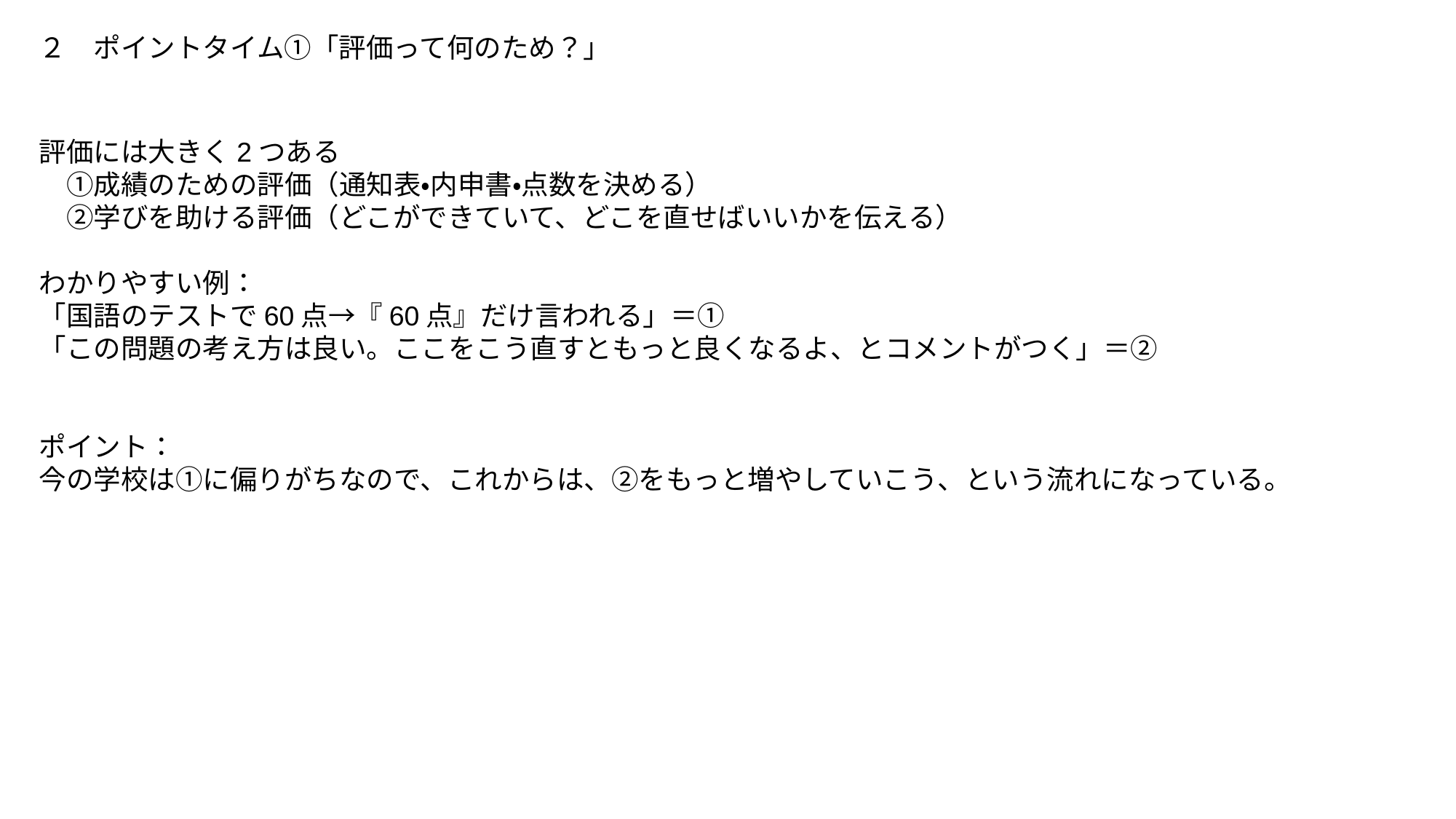

２　ポイントタイム①「評価って何のため？」
評価には大きく2つある
　①成績のための評価（通知表・内申書・点数を決める）
　②学びを助ける評価（どこができていて、どこを直せばいいかを伝える）

わかりやすい例：
「国語のテストで60点→『60点』だけ言われる」＝①
「この問題の考え方は良い。ここをこう直すともっと良くなるよ、とコメントがつく」＝②

ポイント：
今の学校は①に偏りがちなので、これからは、②をもっと増やしていこう、という流れになっている。